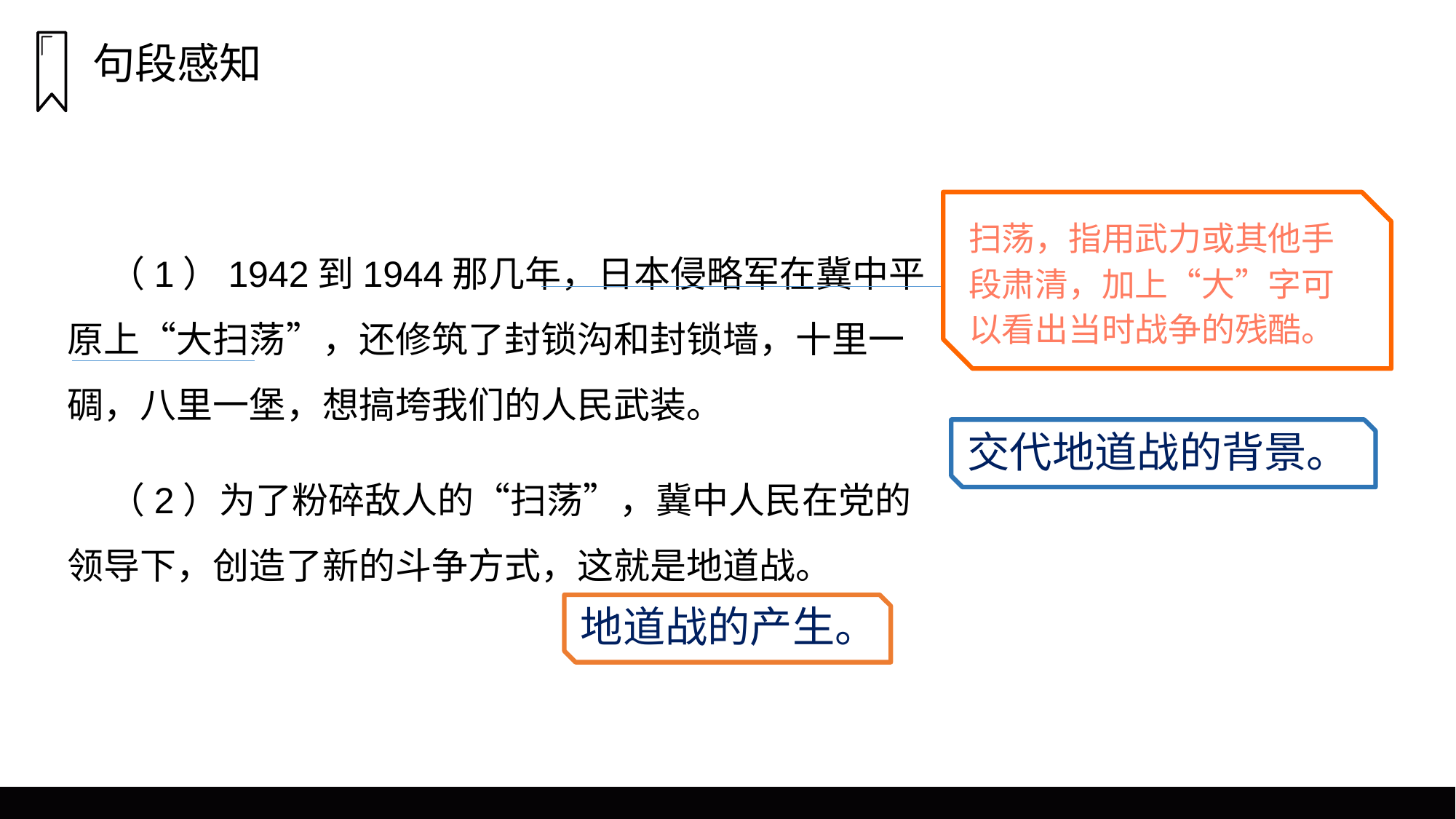

句段感知
扫荡，指用武力或其他手段肃清，加上“大”字可以看出当时战争的残酷。
    （1）1942到1944那几年，日本侵略军在冀中平原上“大扫荡”，还修筑了封锁沟和封锁墙，十里一碉，八里一堡，想搞垮我们的人民武装。

    （2）为了粉碎敌人的“扫荡”，冀中人民在党的领导下，创造了新的斗争方式，这就是地道战。
交代地道战的背景。
地道战的产生。